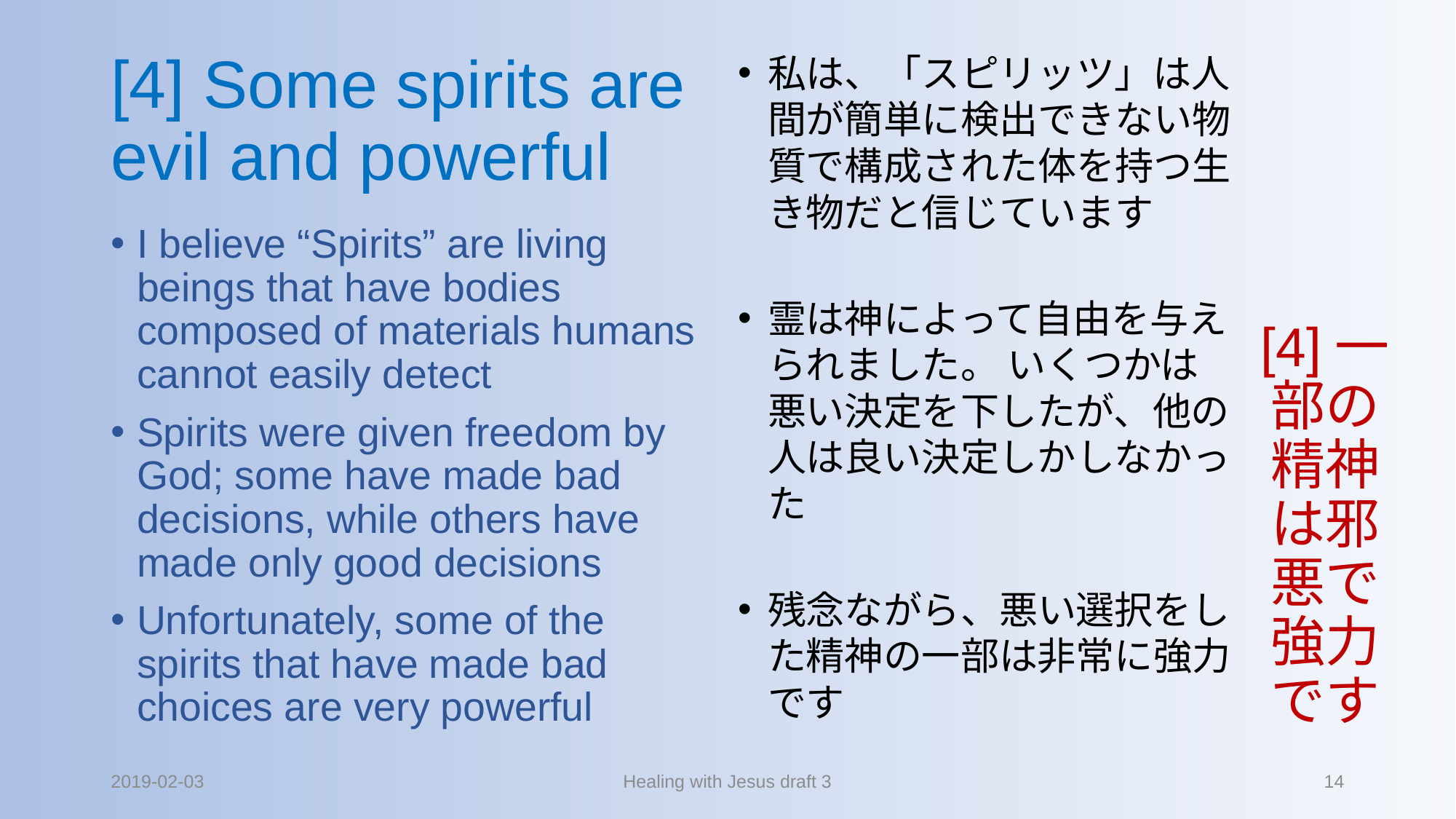

# [4] Some spirits are evil and powerful
私は、「スピリッツ」は人間が簡単に検出できない物質で構成された体を持つ生き物だと信じています
霊は神によって自由を与えられました。 いくつかは悪い決定を下したが、他の人は良い決定しかしなかった
残念ながら、悪い選択をした精神の一部は非常に強力です
[4]一部の精神は邪悪で強力です
I believe “Spirits” are living beings that have bodies composed of materials humans cannot easily detect
Spirits were given freedom by God; some have made bad decisions, while others have made only good decisions
Unfortunately, some of the spirits that have made bad choices are very powerful
2019-02-03
Healing with Jesus draft 3
14